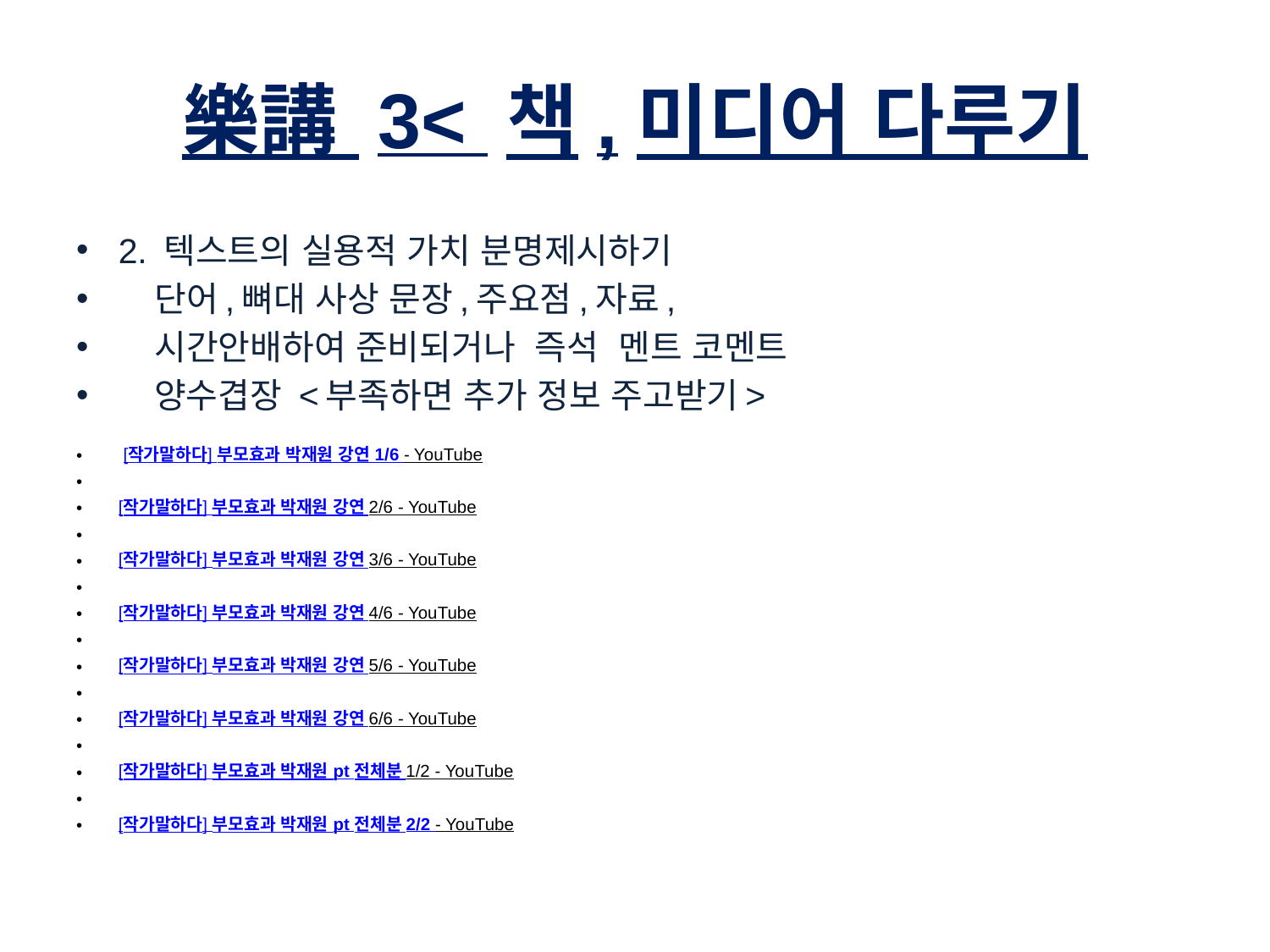

# 樂講 3< 책,미디어 다루기
2. 텍스트의 실용적 가치 분명제시하기
   단어,뼈대 사상 문장,주요점,자료,
   시간안배하여 준비되거나  즉석  멘트 코멘트
   양수겹장 <부족하면 추가 정보 주고받기>

 [작가말하다] 부모효과 박재원 강연 1/6 - YouTube

[작가말하다] 부모효과 박재원 강연 2/6 - YouTube

[작가말하다] 부모효과 박재원 강연 3/6 - YouTube

[작가말하다] 부모효과 박재원 강연 4/6 - YouTube

[작가말하다] 부모효과 박재원 강연 5/6 - YouTube

[작가말하다] 부모효과 박재원 강연 6/6 - YouTube

[작가말하다] 부모효과 박재원 pt 전체분 1/2 - YouTube

[작가말하다] 부모효과 박재원 pt 전체분 2/2 - YouTube